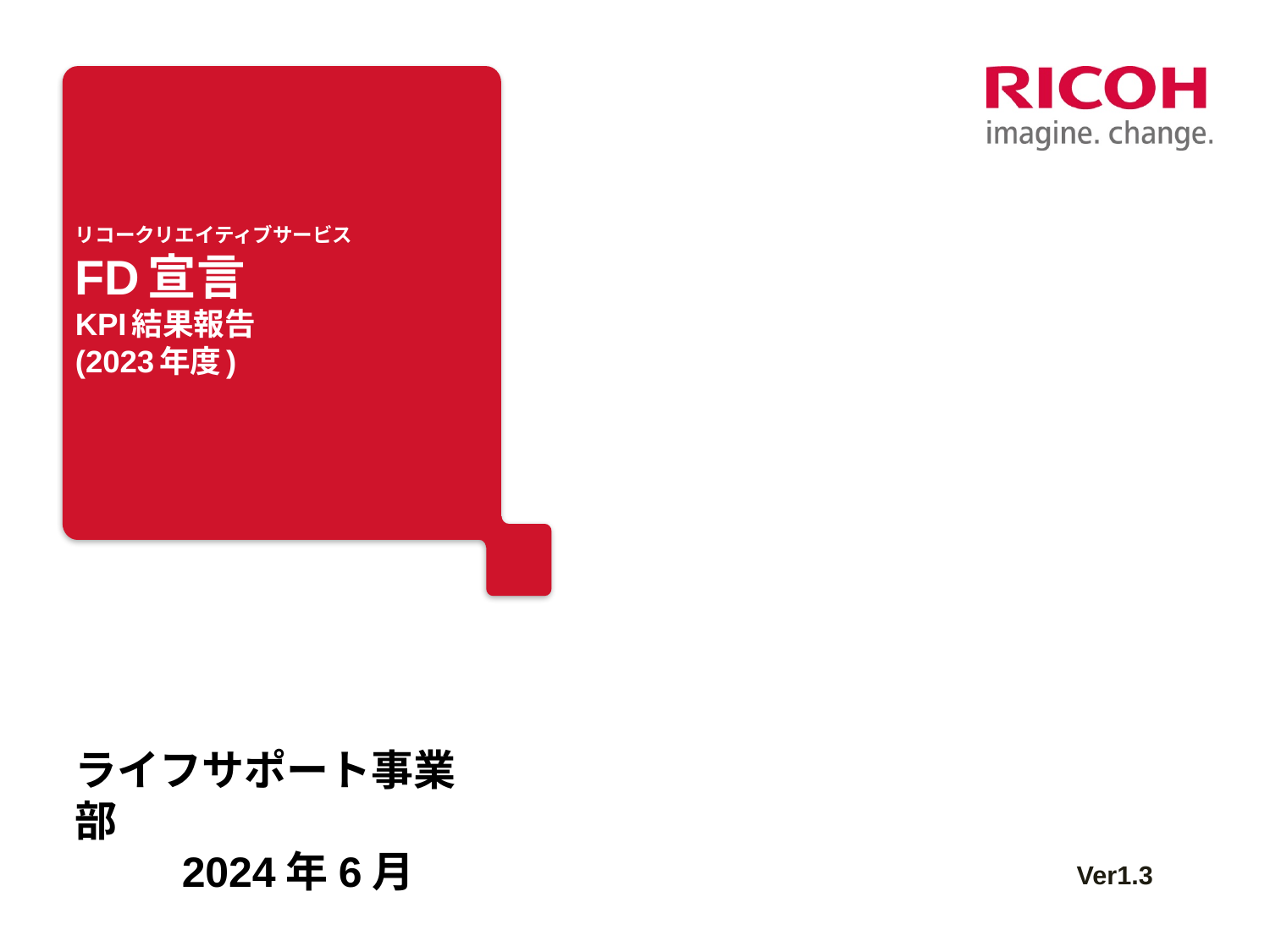

# リコークリエイティブサービス FD宣言 KPI結果報告 (2023年度)
ライフサポート事業部
         2024年6月
Ver1.3